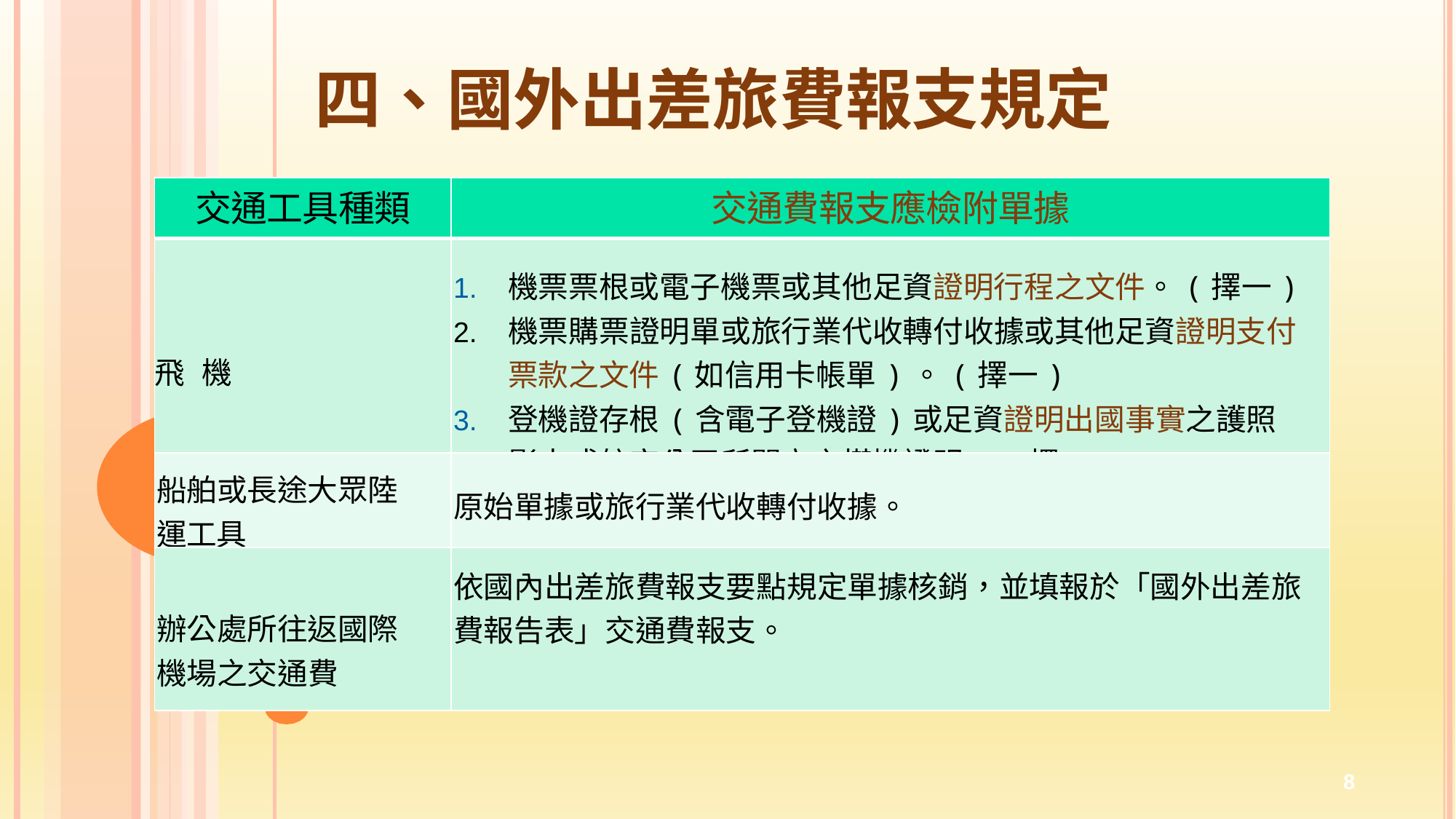

# 四、國外出差旅費報支規定

| 交通工具種類 | 交通費報支應檢附單據 |
| --- | --- |
| 飛 機 | 機票票根或電子機票或其他足資證明行程之文件。(擇一) 機票購票證明單或旅行業代收轉付收據或其他足資證明支付票款之文件(如信用卡帳單)。(擇一) 登機證存根(含電子登機證)或足資證明出國事實之護照影本或航空公司所開立之搭機證明。(擇一) |
| 船舶或長途大眾陸運工具 | 原始單據或旅行業代收轉付收據。 |
| 辦公處所往返國際機場之交通費 | 依國內出差旅費報支要點規定單據核銷，並填報於「國外出差旅費報告表」交通費報支。 |
3
8